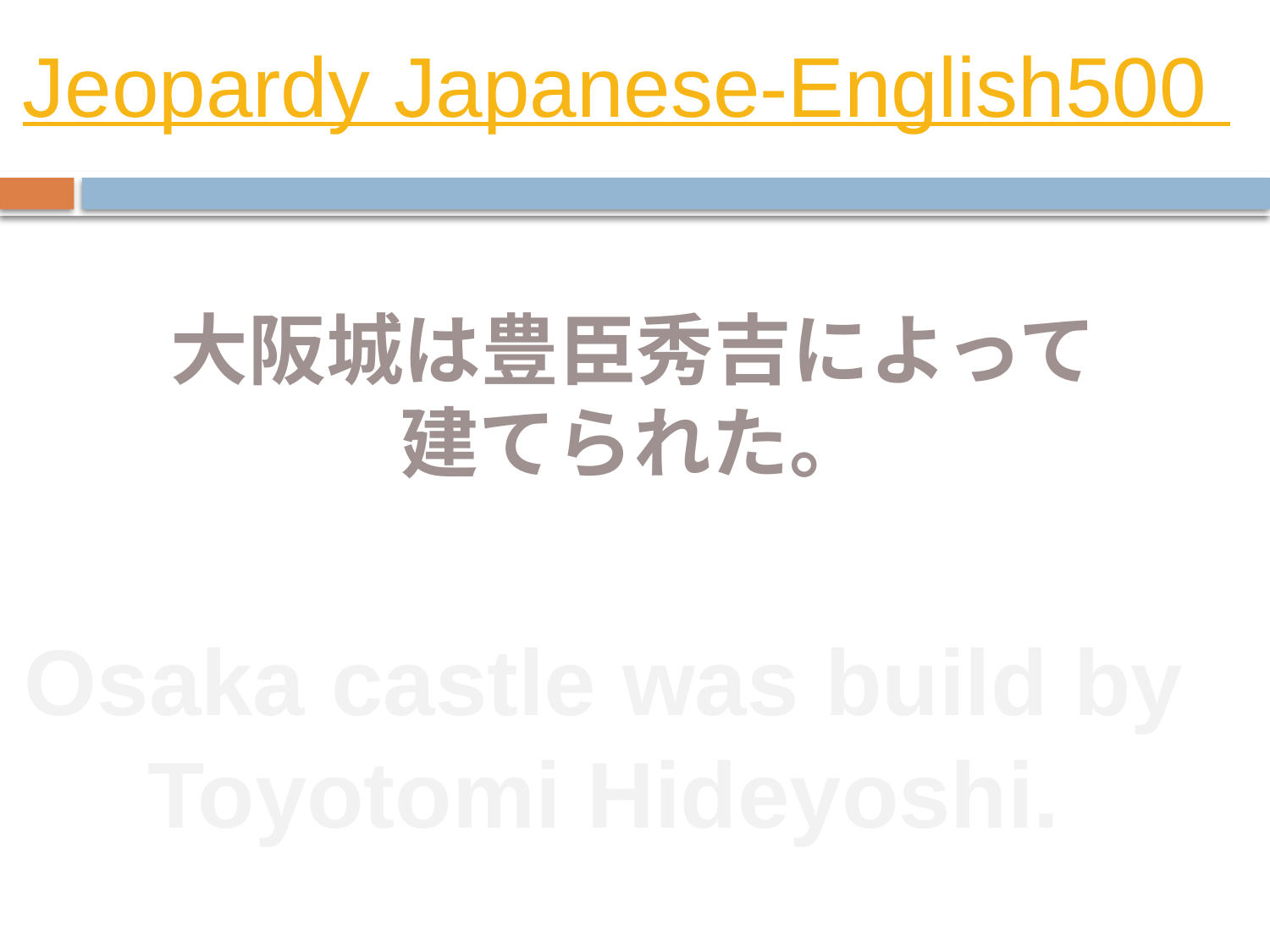

# Jeopardy Japanese-English500
大阪城は豊臣秀吉によって建てられた。
Osaka castle was build by Toyotomi Hideyoshi.